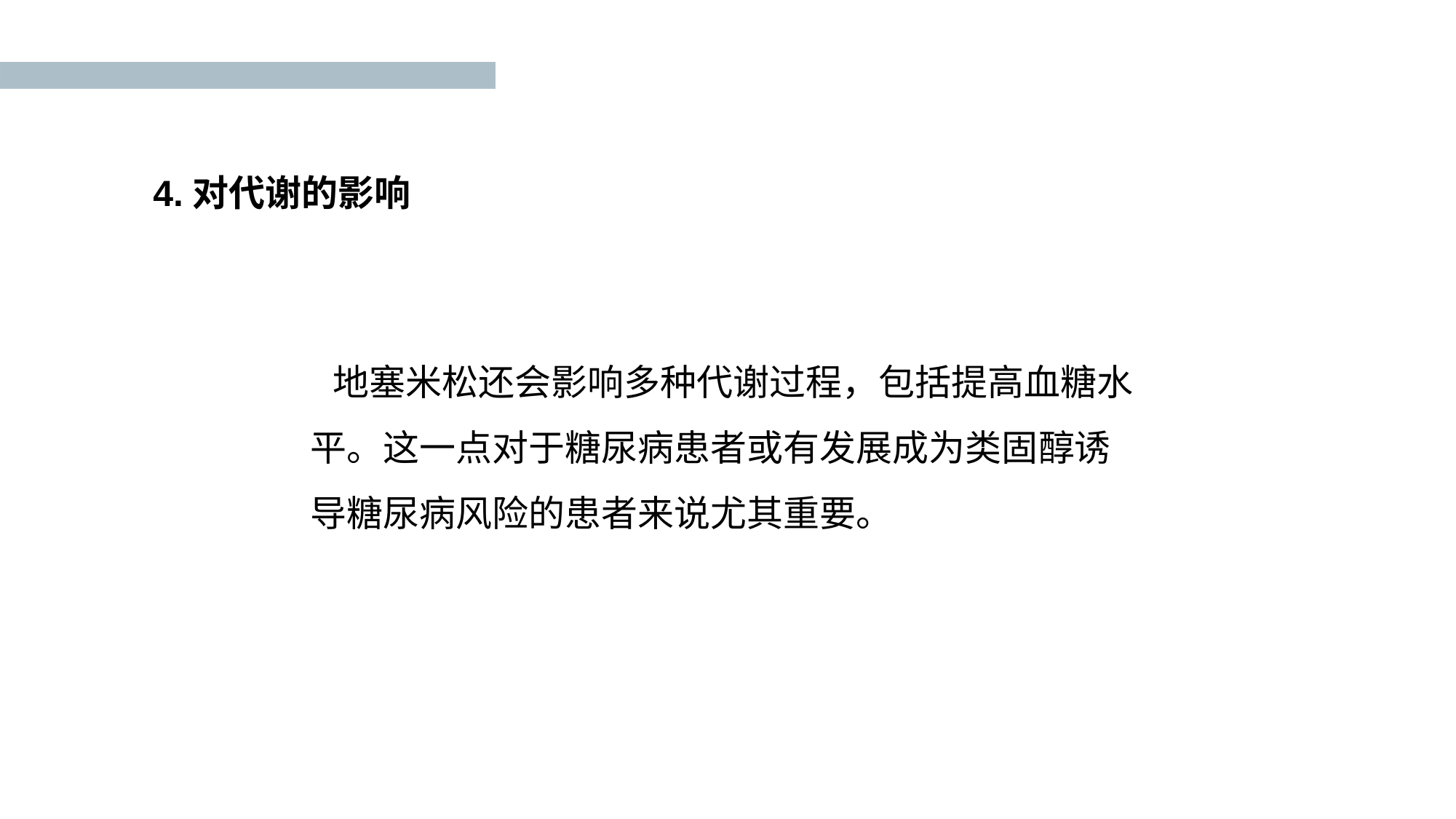

4.对代谢的影响
   地塞米松还会影响多种代谢过程，包括提高血糖水平。这一点对于糖尿病患者或有发展成为类固醇诱导糖尿病风险的患者来说尤其重要。